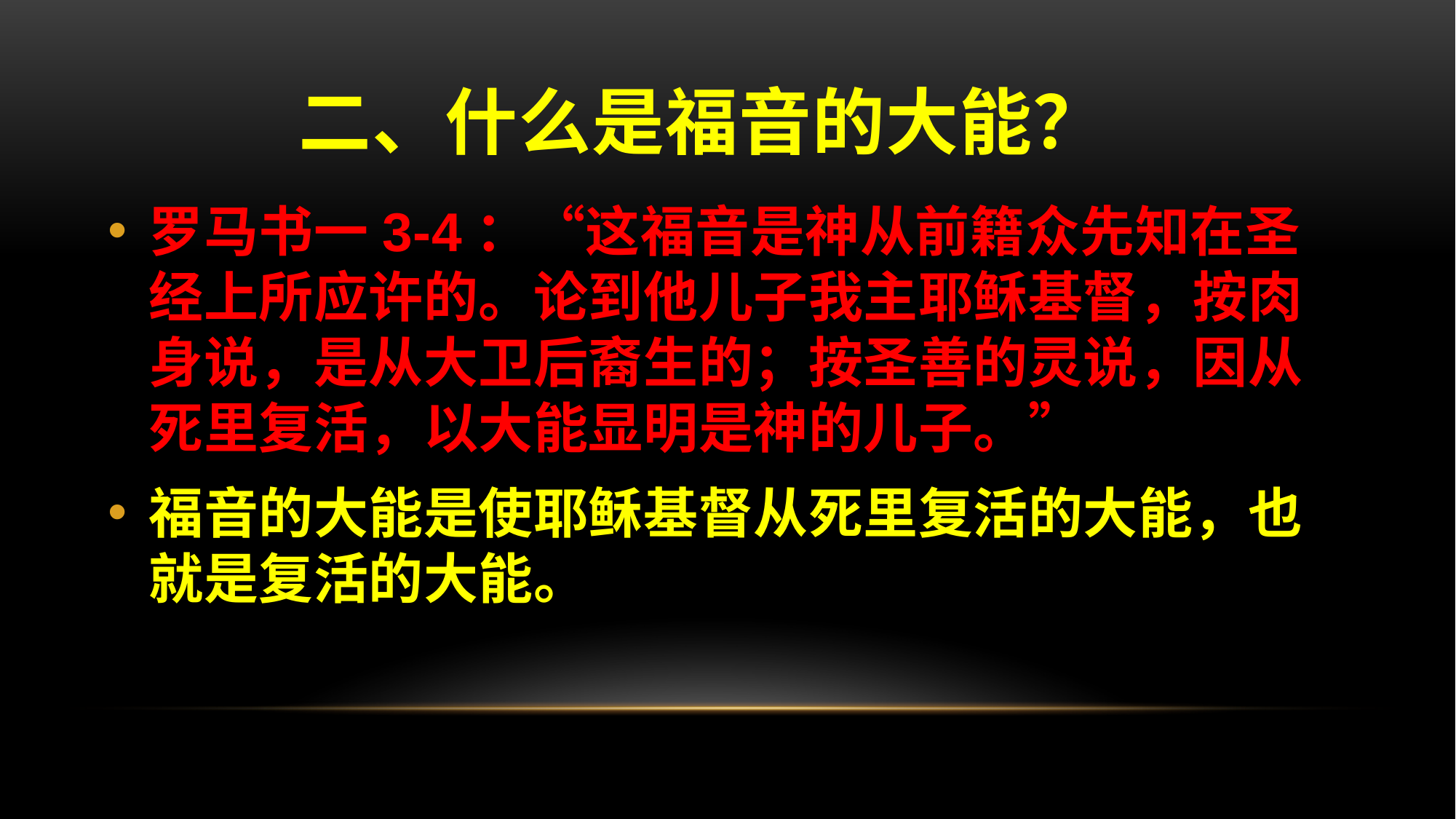

# 二、什么是福音的大能？
罗马书一3-4：“这福音是神从前籍众先知在圣经上所应许的。论到他儿子我主耶稣基督，按肉身说，是从大卫后裔生的；按圣善的灵说，因从死里复活，以大能显明是神的儿子。”
福音的大能是使耶稣基督从死里复活的大能，也就是复活的大能。